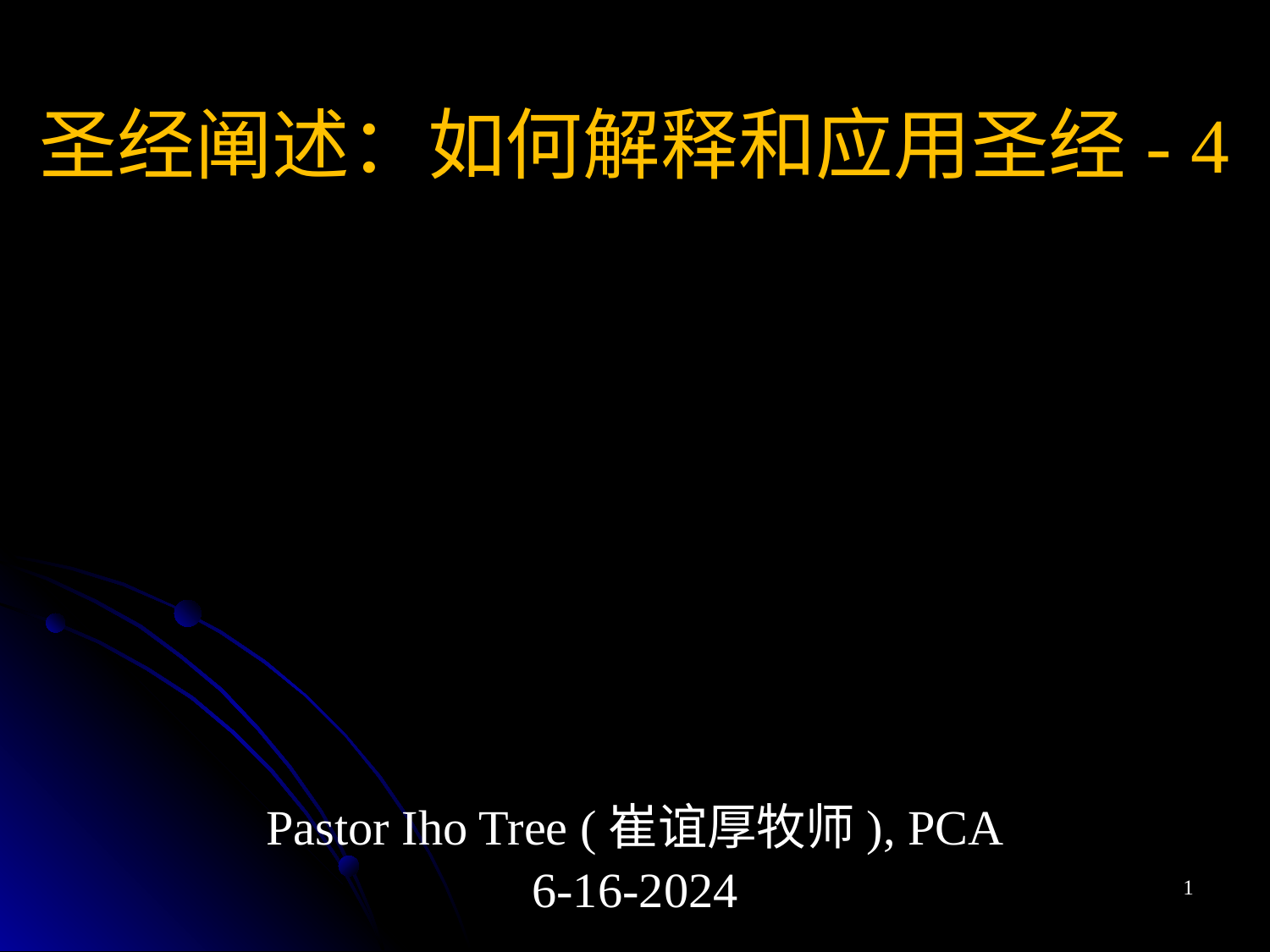

# 圣经阐述：如何解释和应用圣经- 4
Pastor Iho Tree (崔谊厚牧师), PCA
6-16-2024
1